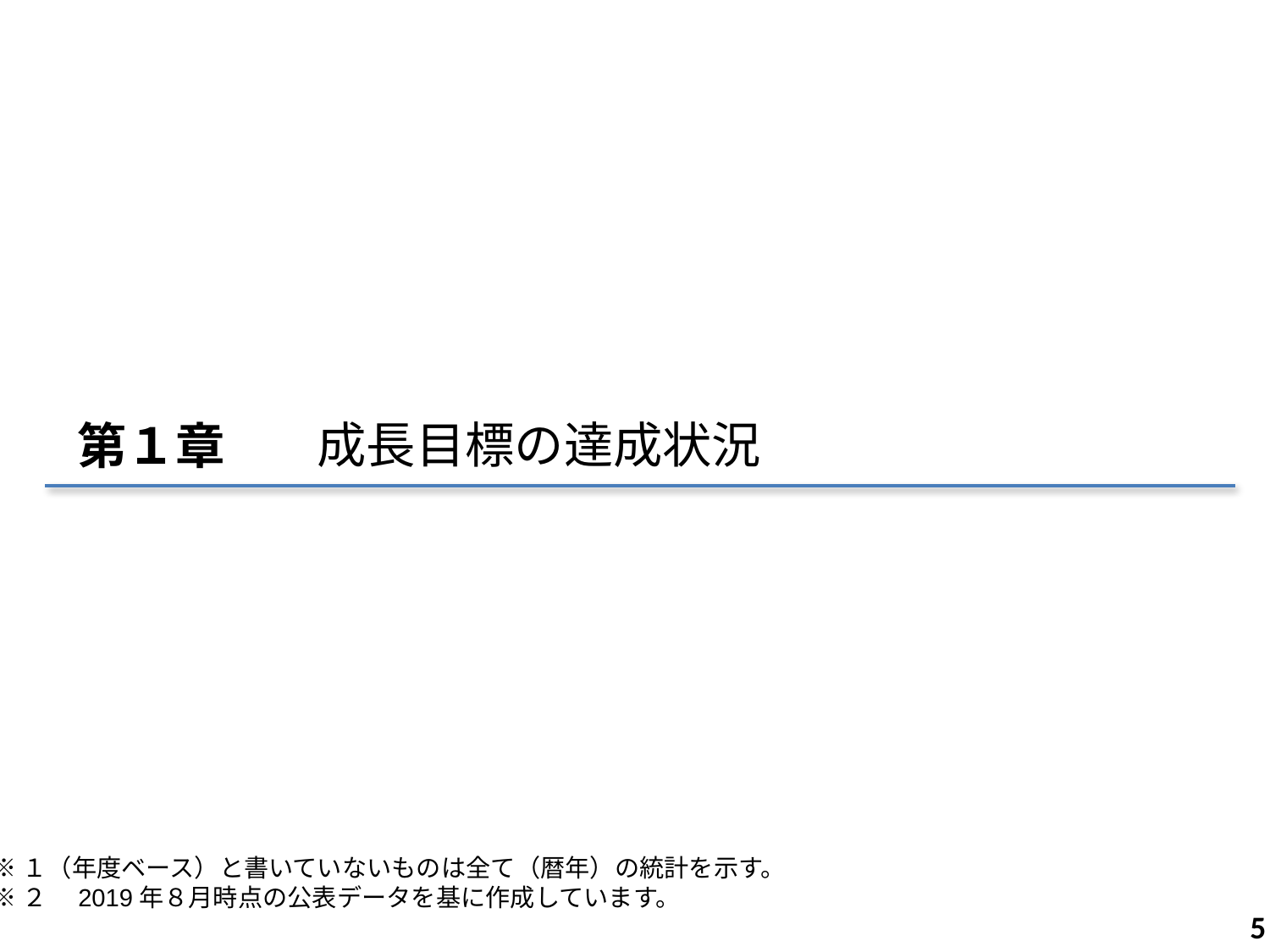

成長目標の達成状況
第１章
※１（年度ベース）と書いていないものは全て（暦年）の統計を示す。
※２　2019年８月時点の公表データを基に作成しています。
5